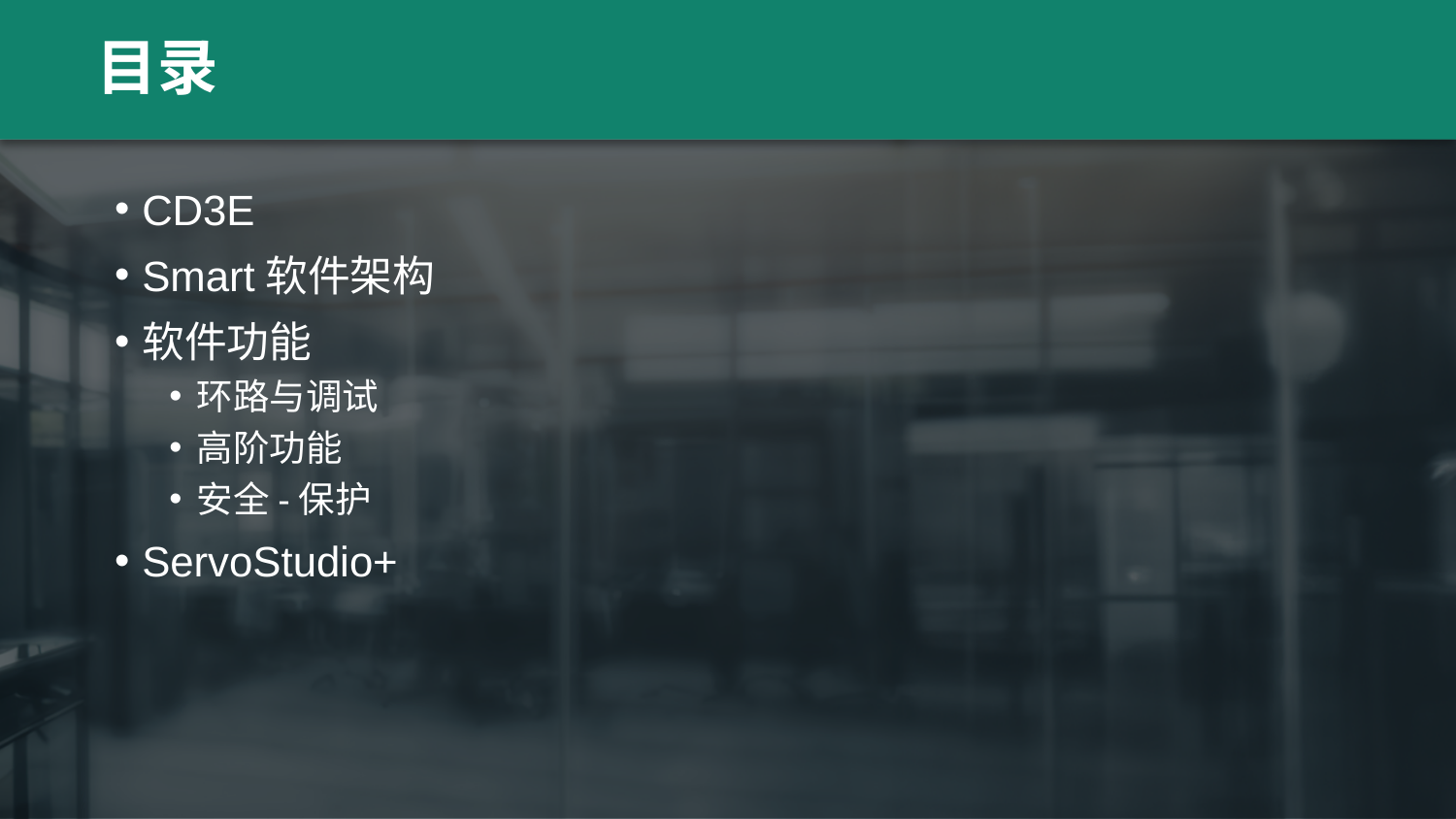

目录
CD3E
Smart软件架构
软件功能
环路与调试
高阶功能
安全-保护
ServoStudio+